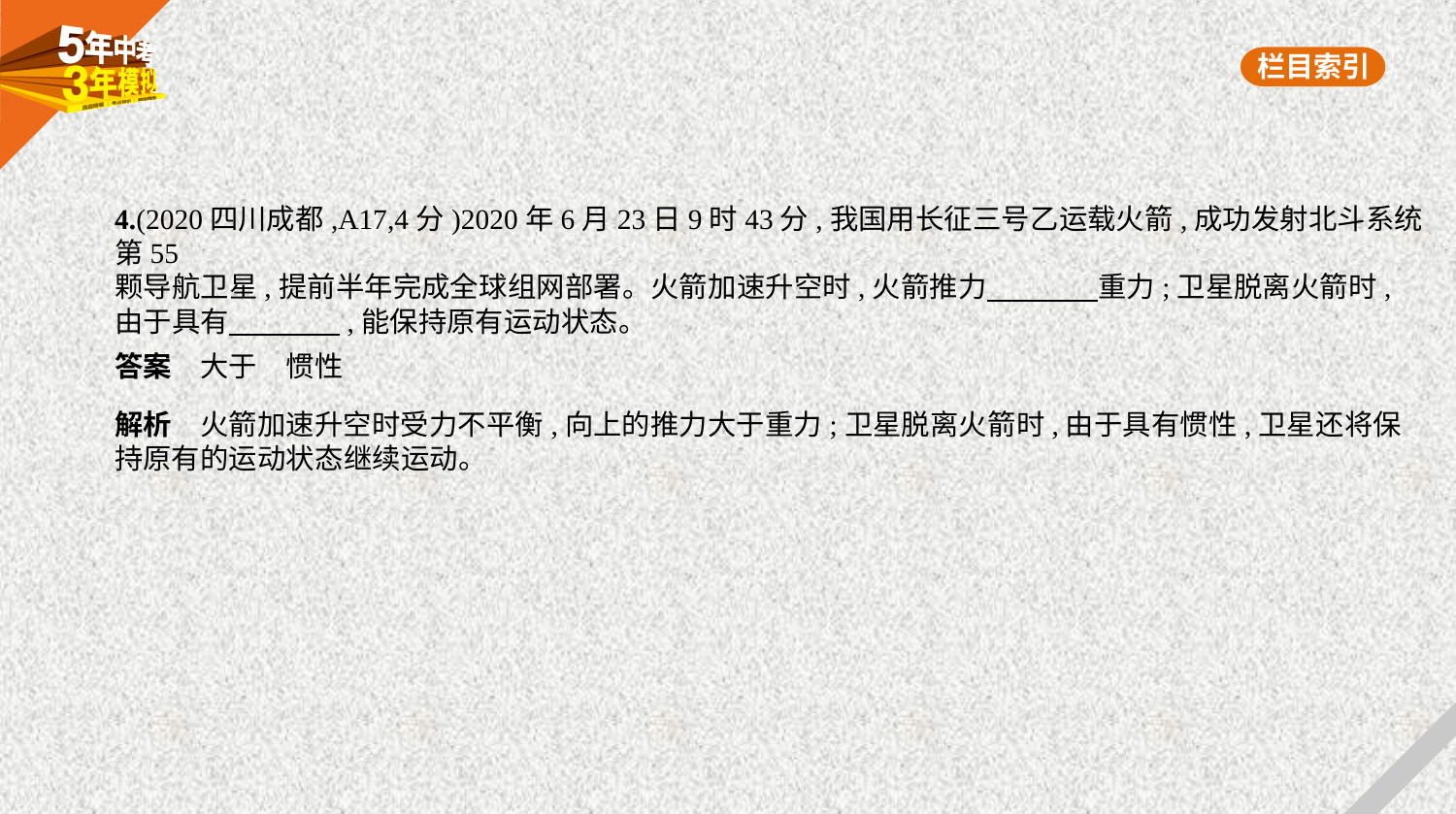

4.(2020四川成都,A17,4分)2020年6月23日9时43分,我国用长征三号乙运载火箭,成功发射北斗系统第55
颗导航卫星,提前半年完成全球组网部署。火箭加速升空时,火箭推力　　　    重力;卫星脱离火箭时,
由于具有　　　    ,能保持原有运动状态。
答案　大于　惯性
解析　火箭加速升空时受力不平衡,向上的推力大于重力;卫星脱离火箭时,由于具有惯性,卫星还将保
持原有的运动状态继续运动。